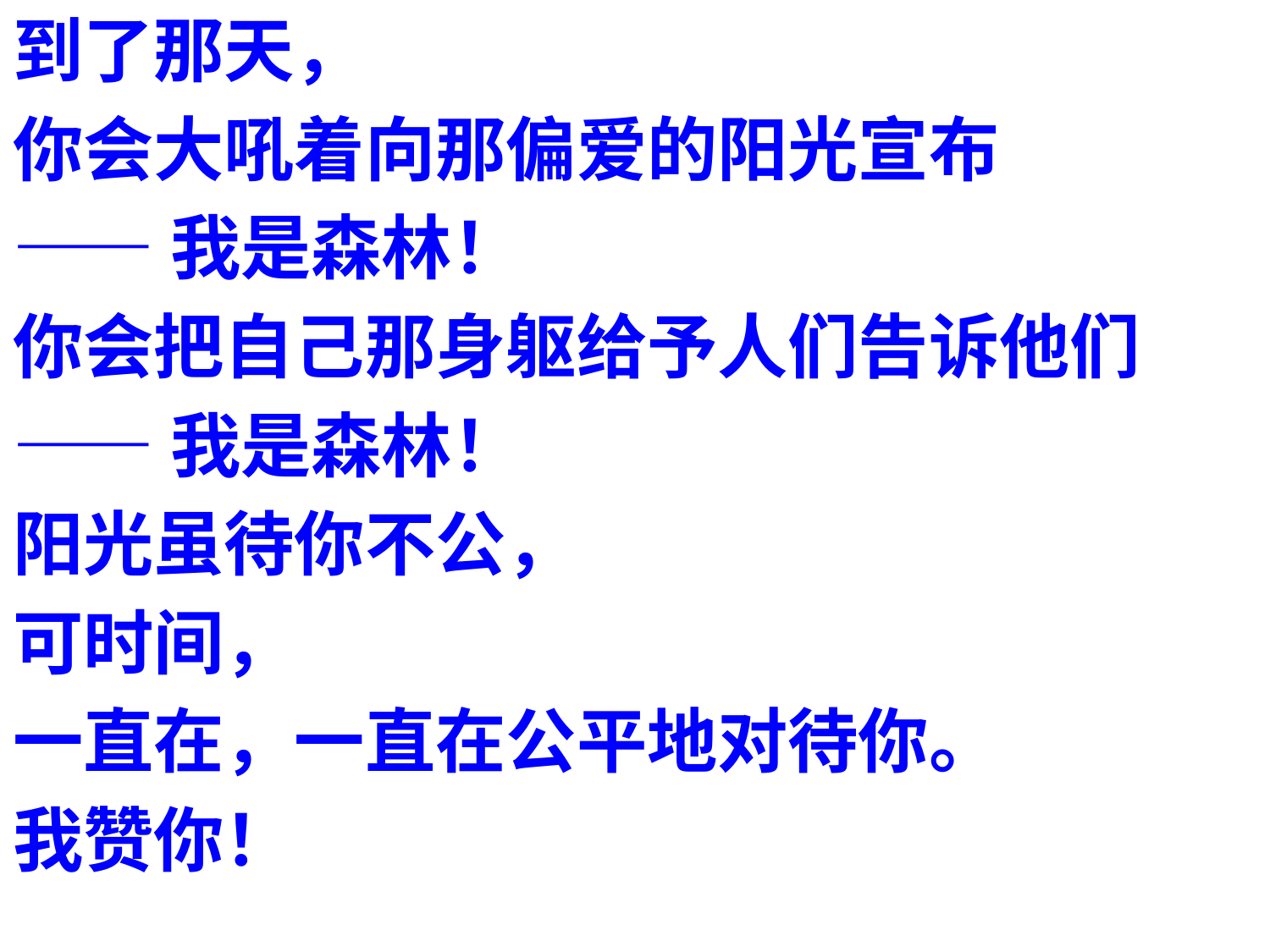

到了那天，
你会大吼着向那偏爱的阳光宣布
——我是森林！
你会把自己那身躯给予人们告诉他们
——我是森林！
阳光虽待你不公，
可时间，
一直在，一直在公平地对待你。
我赞你！